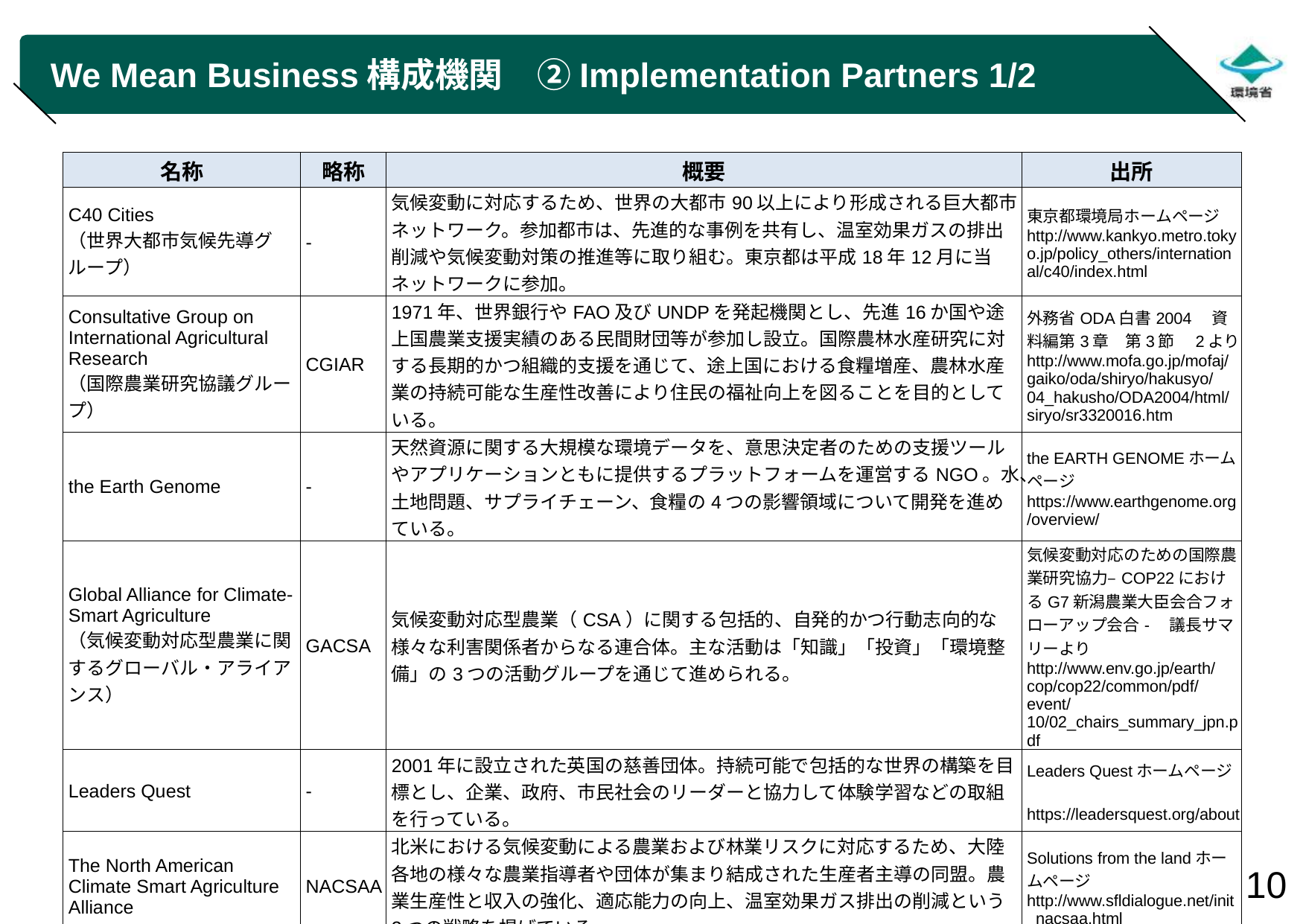

# We Mean Business構成機関　②Implementation Partners 1/2
| 名称 | 略称 | 概要 | 出所 |
| --- | --- | --- | --- |
| C40 Cities （世界大都市気候先導グループ） | - | 気候変動に対応するため、世界の大都市90以上により形成される巨大都市ネットワーク。参加都市は、先進的な事例を共有し、温室効果ガスの排出削減や気候変動対策の推進等に取り組む。東京都は平成18年12月に当ネットワークに参加。 | 東京都環境局ホームページ　http://www.kankyo.metro.tokyo.jp/policy\_others/international/c40/index.html |
| Consultative Group on International Agricultural Research （国際農業研究協議グループ） | CGIAR | 1971年、世界銀行やFAO及びUNDPを発起機関とし、先進16か国や途上国農業支援実績のある民間財団等が参加し設立。国際農林水産研究に対する長期的かつ組織的支援を通じて、途上国における食糧増産、農林水産業の持続可能な生産性改善により住民の福祉向上を図ることを目的としている。 | 外務省ODA白書2004　資料編第3章　第3節　2より http://www.mofa.go.jp/mofaj/gaiko/oda/shiryo/hakusyo/04\_hakusho/ODA2004/html/siryo/sr3320016.htm |
| the Earth Genome | - | 天然資源に関する大規模な環境データを、意思決定者のための支援ツールやアプリケーションともに提供するプラットフォームを運営するNGO。水、土地問題、サプライチェーン、食糧の4つの影響領域について開発を進めている。 | the EARTH GENOMEホームページ　https://www.earthgenome.org/overview/ |
| Global Alliance for Climate-Smart Agriculture （気候変動対応型農業に関するグローバル・アライアンス） | GACSA | 気候変動対応型農業（CSA）に関する包括的、自発的かつ行動志向的な様々な利害関係者からなる連合体。主な活動は「知識」「投資」「環境整備」の3つの活動グループを通じて進められる。 | 気候変動対応のための国際農業研究協力–COP22におけるG7新潟農業大臣会合フォローアップ会合-　議長サマリーより http://www.env.go.jp/earth/cop/cop22/common/pdf/event/10/02\_chairs\_summary\_jpn.pdf |
| Leaders Quest | - | 2001年に設立された英国の慈善団体。持続可能で包括的な世界の構築を目標とし、企業、政府、市民社会のリーダーと協力して体験学習などの取組を行っている。 | Leaders Questホームページ　https://leadersquest.org/about |
| The North American Climate Smart Agriculture Alliance | NACSAA | 北米における気候変動による農業および林業リスクに対応するため、大陸各地の様々な農業指導者や団体が集まり結成された生産者主導の同盟。農業生産性と収入の強化、適応能力の向上、温室効果ガス排出の削減という3つの戦略を掲げている。 | Solutions from the landホームページ　http://www.sfldialogue.net/init\_nacsaa.html |
| The National Business Initiative | NBI | 南アフリカで持続的な成長と発展に向けて取り組む南アフリカと多国籍企業の自発的連合（voluntary coalition）。1995年に設立し、住宅供給、犯罪防止、地方経済開発、公共セクターのキャパシティビルディング、教育と訓練、公的・私的パートナーシップ、エネルギー効率、そして気候変動の分野で持続可能な未来、持続可能な成長のために活動する。 | The National Business Initiativeホームページ　http://www.nbi.org.za/about-us/ |